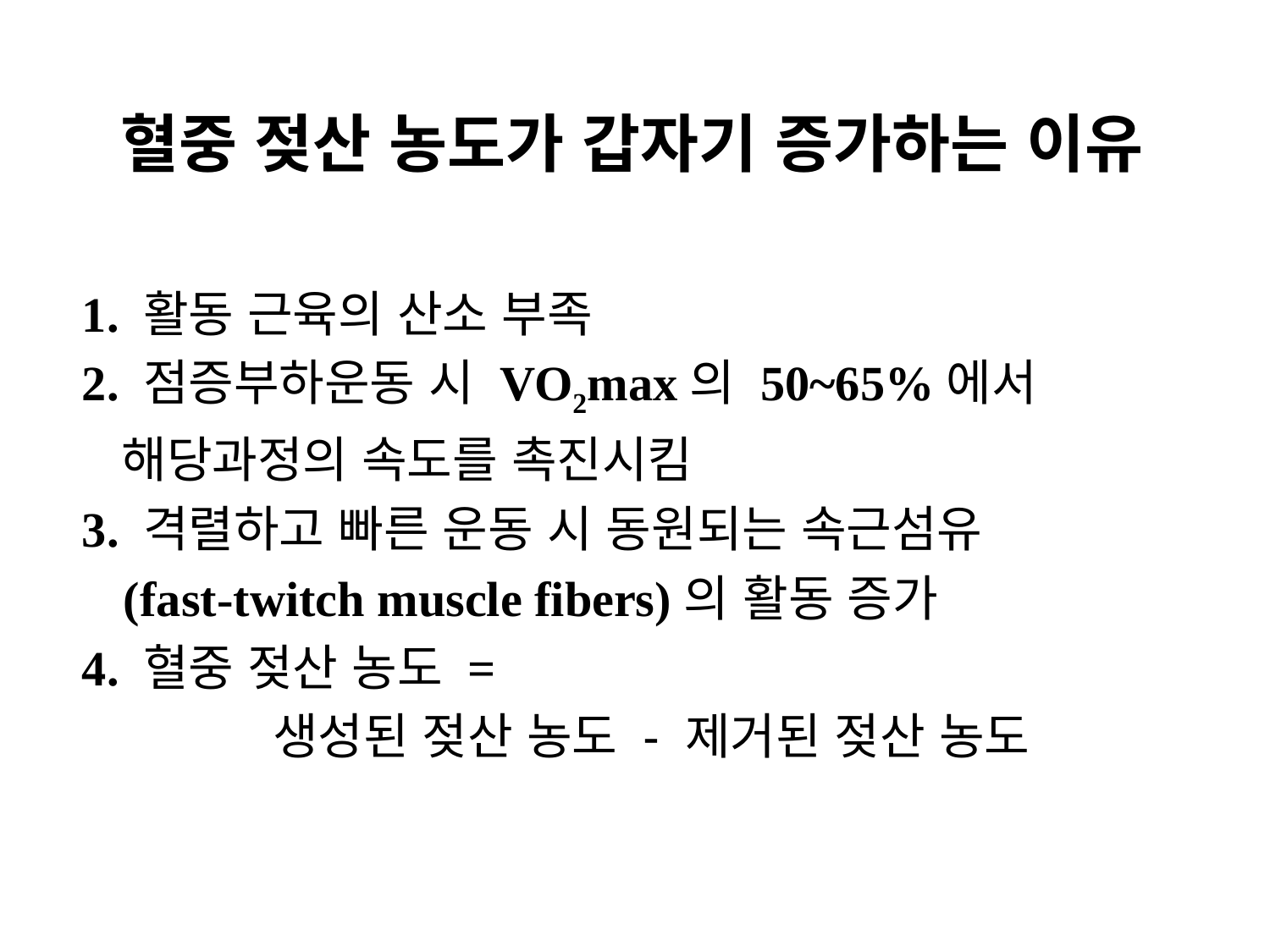

혈중 젖산 농도가 갑자기 증가하는 이유

1. 활동 근육의 산소 부족
2. 점증부하운동 시 VO2max의 50~65%에서
  해당과정의 속도를 촉진시킴
3. 격렬하고 빠른 운동 시 동원되는 속근섬유
   (fast-twitch muscle fibers)의 활동 증가
4. 혈중 젖산 농도 =
             생성된 젖산 농도 - 제거된 젖산 농도